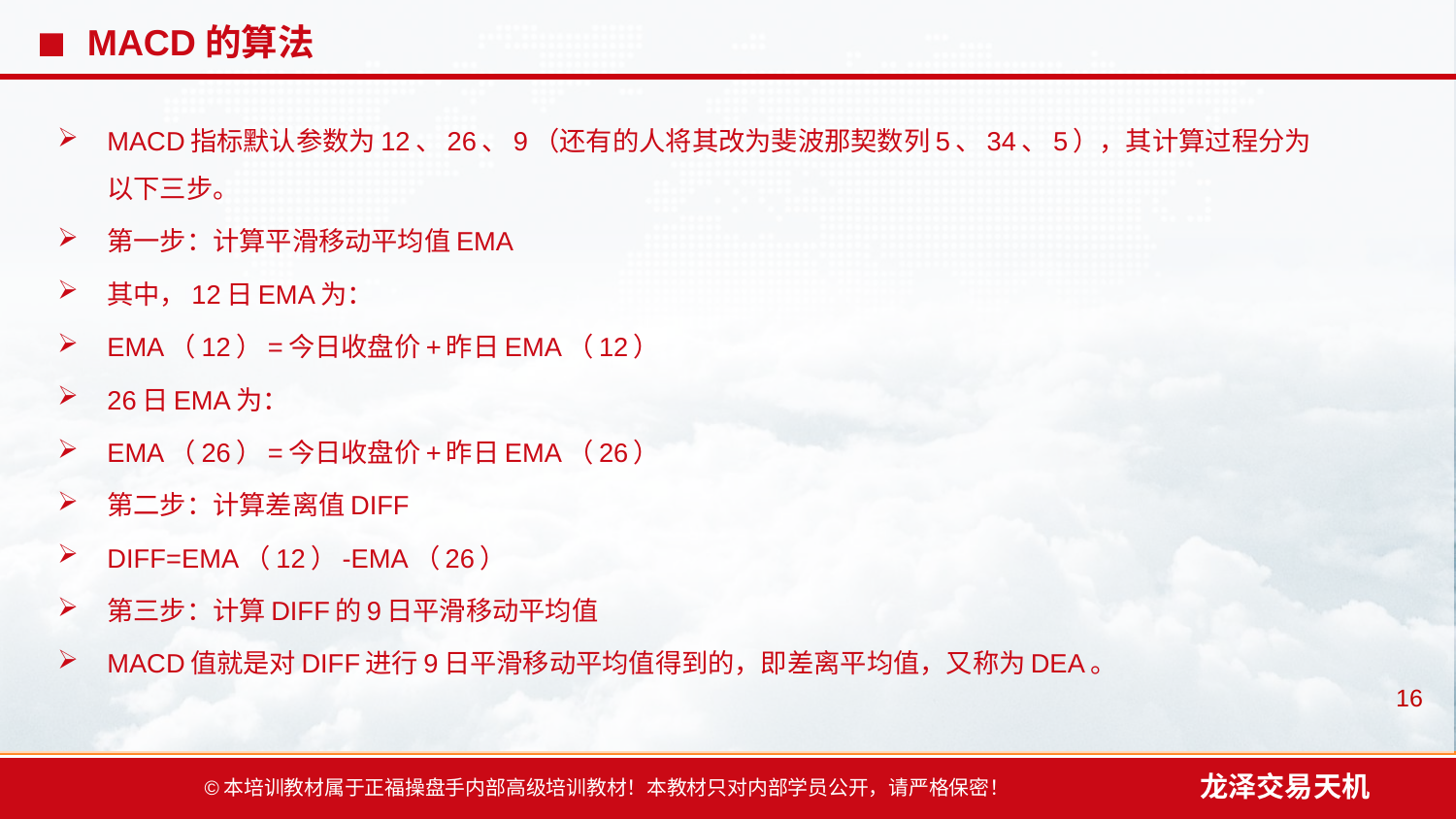

# MACD的算法
MACD指标默认参数为12、26、9（还有的人将其改为斐波那契数列5、34、5），其计算过程分为以下三步。
第一步：计算平滑移动平均值EMA
其中，12日EMA为：
EMA（12）=今日收盘价+昨日EMA（12）
26日EMA为：
EMA（26）=今日收盘价+昨日EMA（26）
第二步：计算差离值DIFF
DIFF=EMA（12）-EMA（26）
第三步：计算DIFF的9日平滑移动平均值
MACD值就是对DIFF进行9日平滑移动平均值得到的，即差离平均值，又称为DEA。